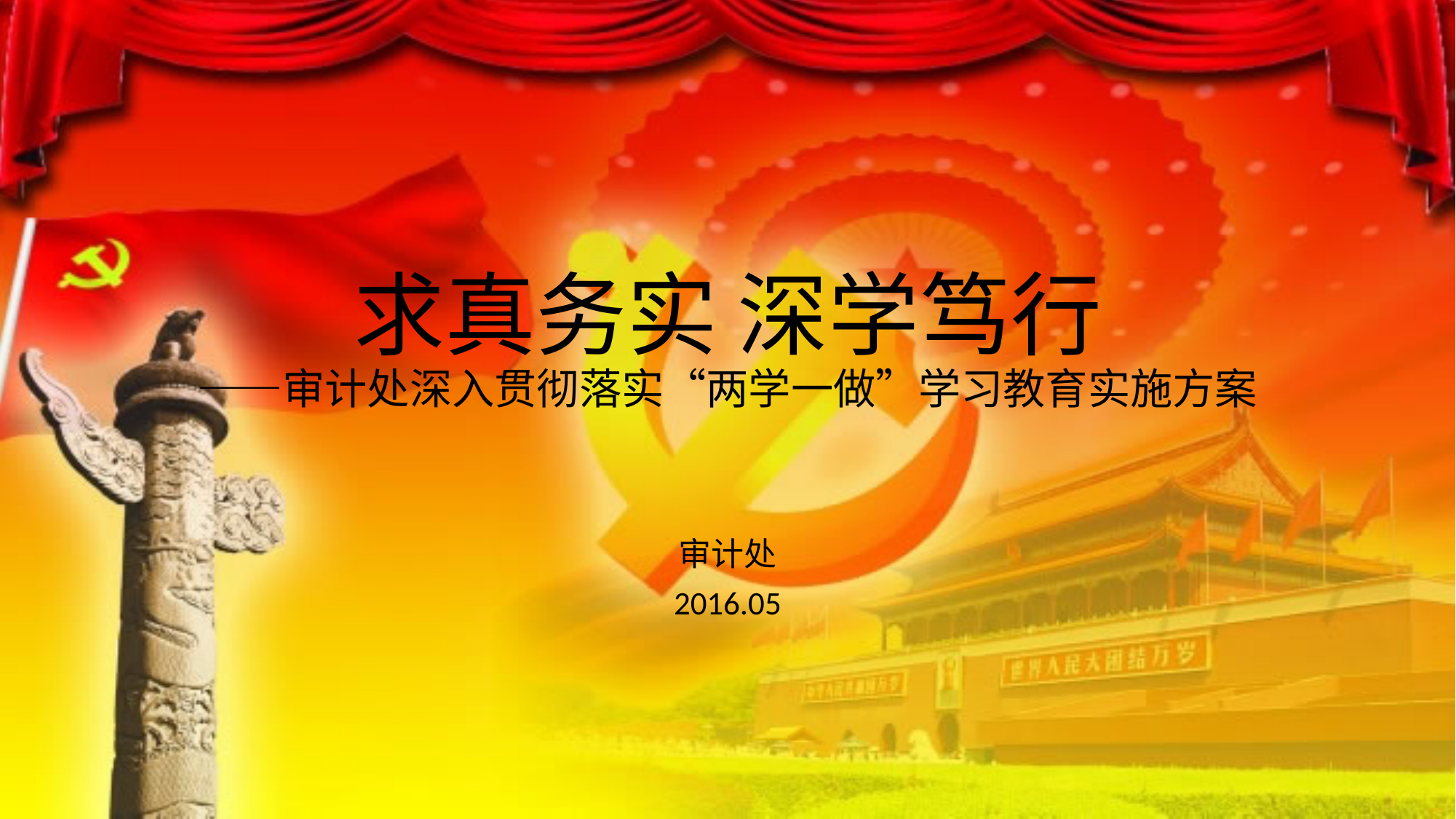

# 求真务实 深学笃行 ——审计处深入贯彻落实“两学一做”学习教育实施方案

审计处
2016.05